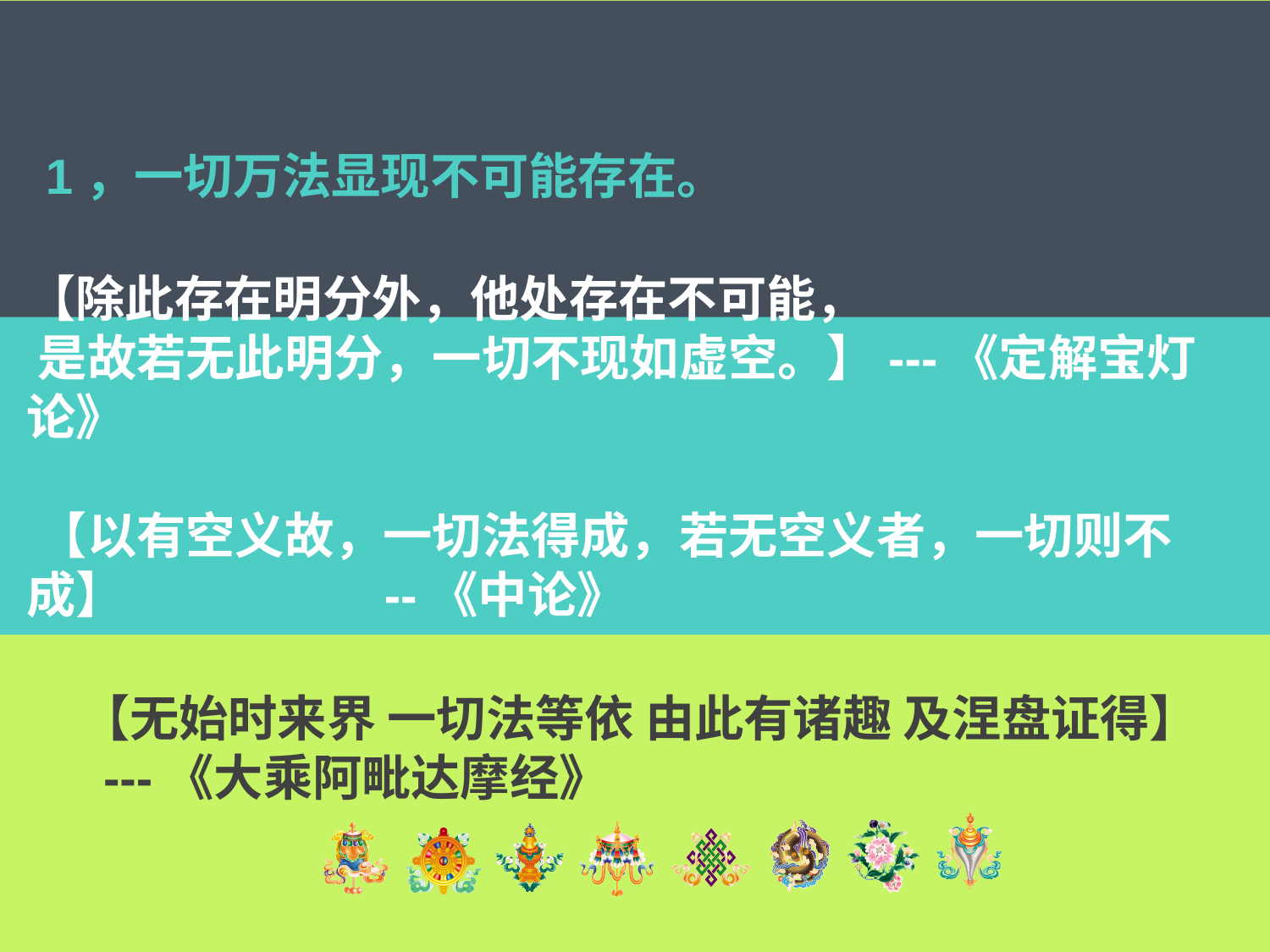

1，一切万法显现不可能存在。

【除此存在明分外，他处存在不可能，
 是故若无此明分，一切不现如虚空。】---《定解宝灯论》
 【以有空义故，一切法得成，若无空义者，一切则不成】                      --《中论》
【无始时来界 一切法等依 由此有诸趣 及涅盘证得】 ---《大乘阿毗达摩经》